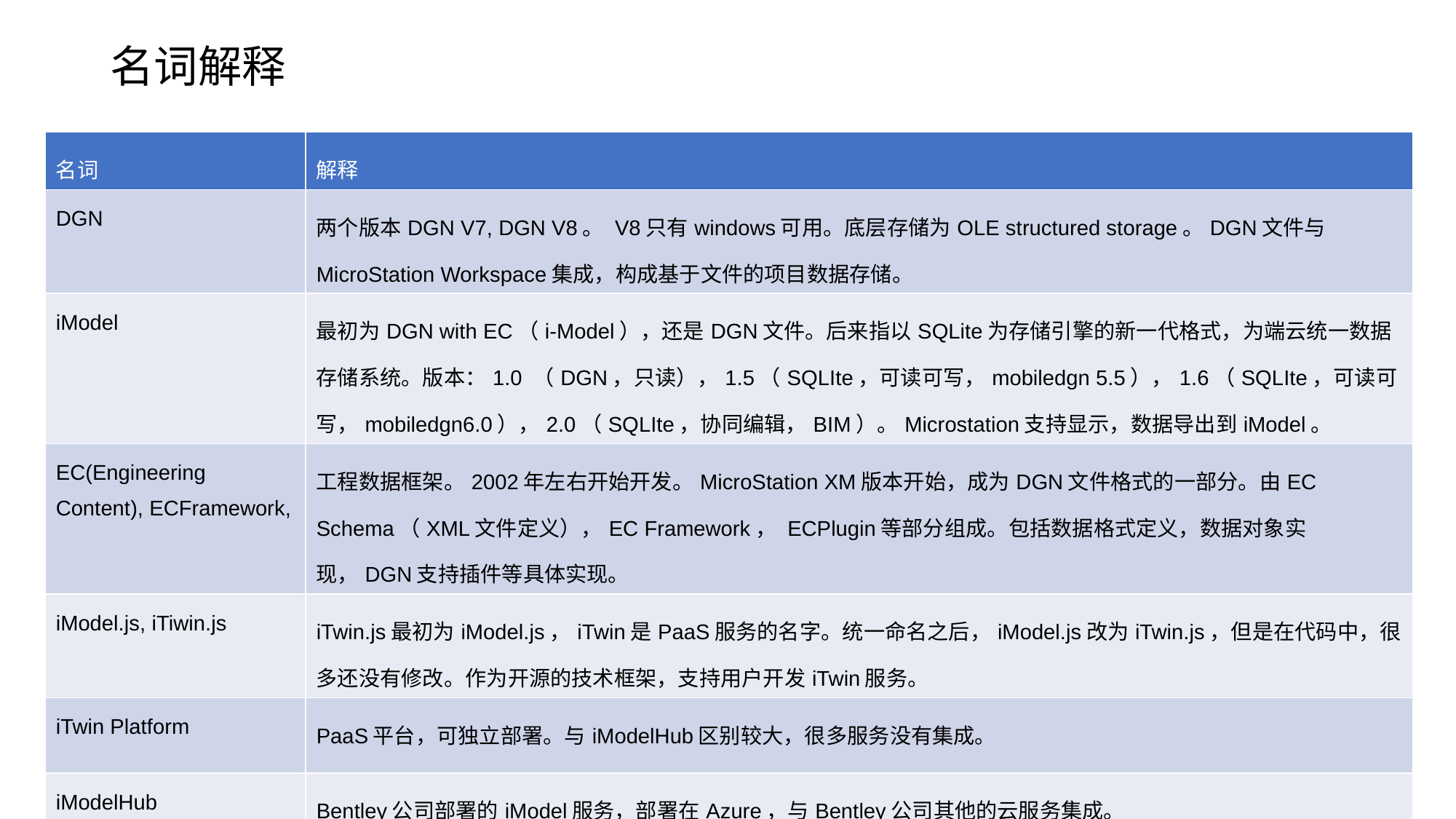

# 名词解释
| 名词 | 解释 |
| --- | --- |
| DGN | 两个版本DGN V7, DGN V8。 V8只有windows可用。底层存储为OLE structured storage。DGN文件与MicroStation Workspace集成，构成基于文件的项目数据存储。 |
| iModel | 最初为DGN with EC（i-Model），还是DGN文件。后来指以SQLite为存储引擎的新一代格式，为端云统一数据存储系统。版本：1.0 （DGN，只读），1.5（SQLIte，可读可写，mobiledgn 5.5），1.6（SQLIte，可读可写，mobiledgn6.0），2.0（SQLIte，协同编辑，BIM）。Microstation支持显示，数据导出到iModel。 |
| EC(Engineering Content), ECFramework, | 工程数据框架。2002年左右开始开发。MicroStation XM版本开始，成为DGN文件格式的一部分。由EC Schema（XML文件定义），EC Framework， ECPlugin等部分组成。包括数据格式定义，数据对象实现，DGN支持插件等具体实现。 |
| iModel.js, iTiwin.js | iTwin.js最初为iModel.js，iTwin是PaaS服务的名字。统一命名之后，iModel.js改为iTwin.js，但是在代码中，很多还没有修改。作为开源的技术框架，支持用户开发iTwin服务。 |
| iTwin Platform | PaaS平台，可独立部署。与iModelHub区别较大，很多服务没有集成。 |
| iModelHub | Bentley公司部署的iModel服务，部署在Azure，与Bentley公司其他的云服务集成。 |
| iTwin Services | 支持PaaS服务所需要的账户服务，开发服务等其他服务。由Bentley管理和部署。 |